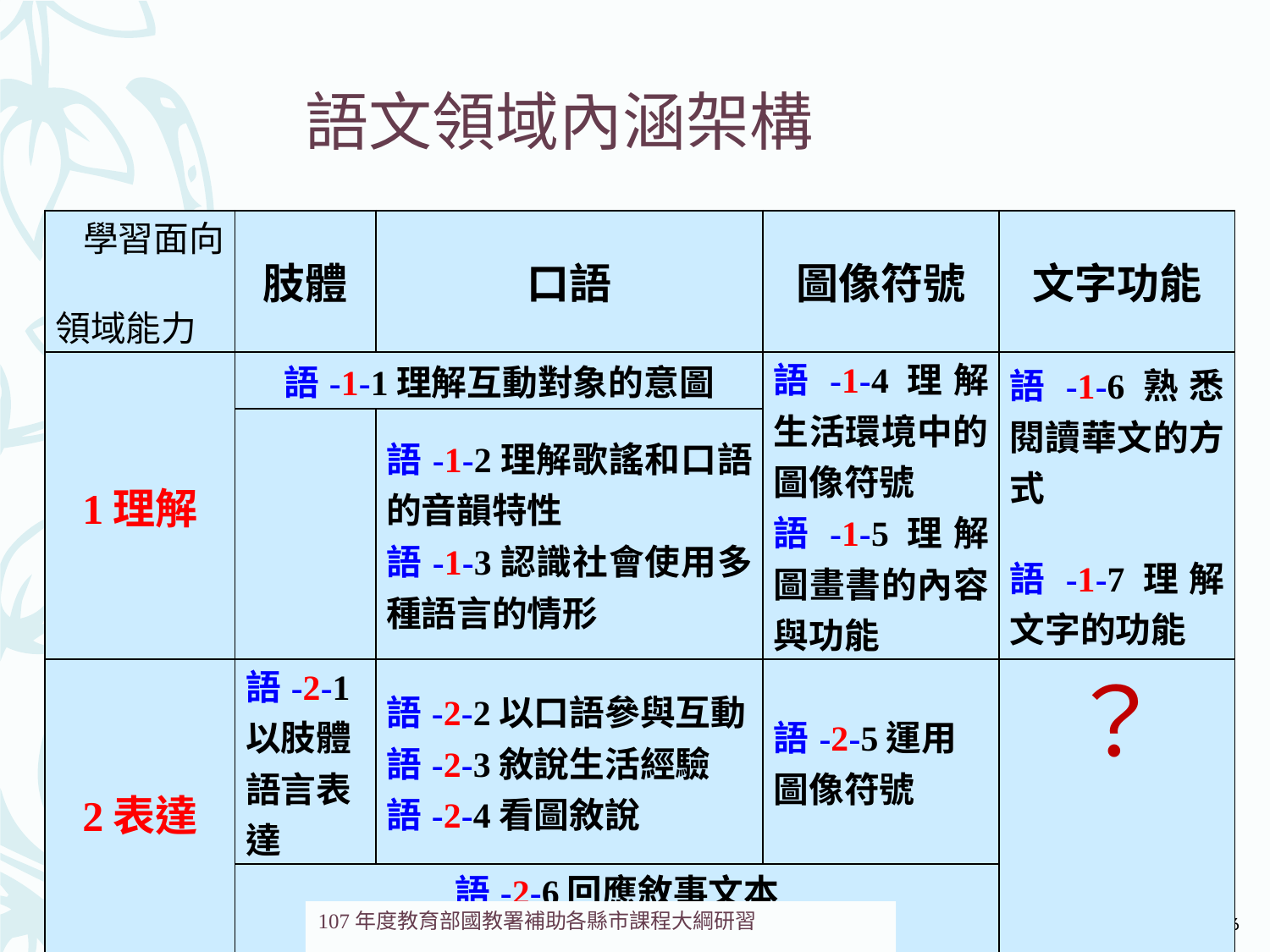

# 語文領域內涵架構
| 學習面向 領域能力 | 肢體 | 口語 | 圖像符號 | 文字功能 |
| --- | --- | --- | --- | --- |
| 1理解 | 語-1-1理解互動對象的意圖 |  | 語-1-4理解生活環境中的圖像符號 語-1-5理解圖畫書的內容與功能 | 語-1-6熟悉閱讀華文的方式 語-1-7理解文字的功能 |
|  |  | 語-1-2理解歌謠和口語的音韻特性 語-1-3認識社會使用多種語言的情形 |  |  |
| 2表達 | 語-2-1以肢體語言表達 | 語-2-2以口語參與互動 語-2-3敘說生活經驗 語-2-4看圖敘說 | 語-2-5運用圖像符號 |  |
|  | 語-2-6回應敘事文本 語-2-7編創與演出敘事文本 |  |  |  |
？
46
107年度教育部國教署補助各縣市課程大綱研習